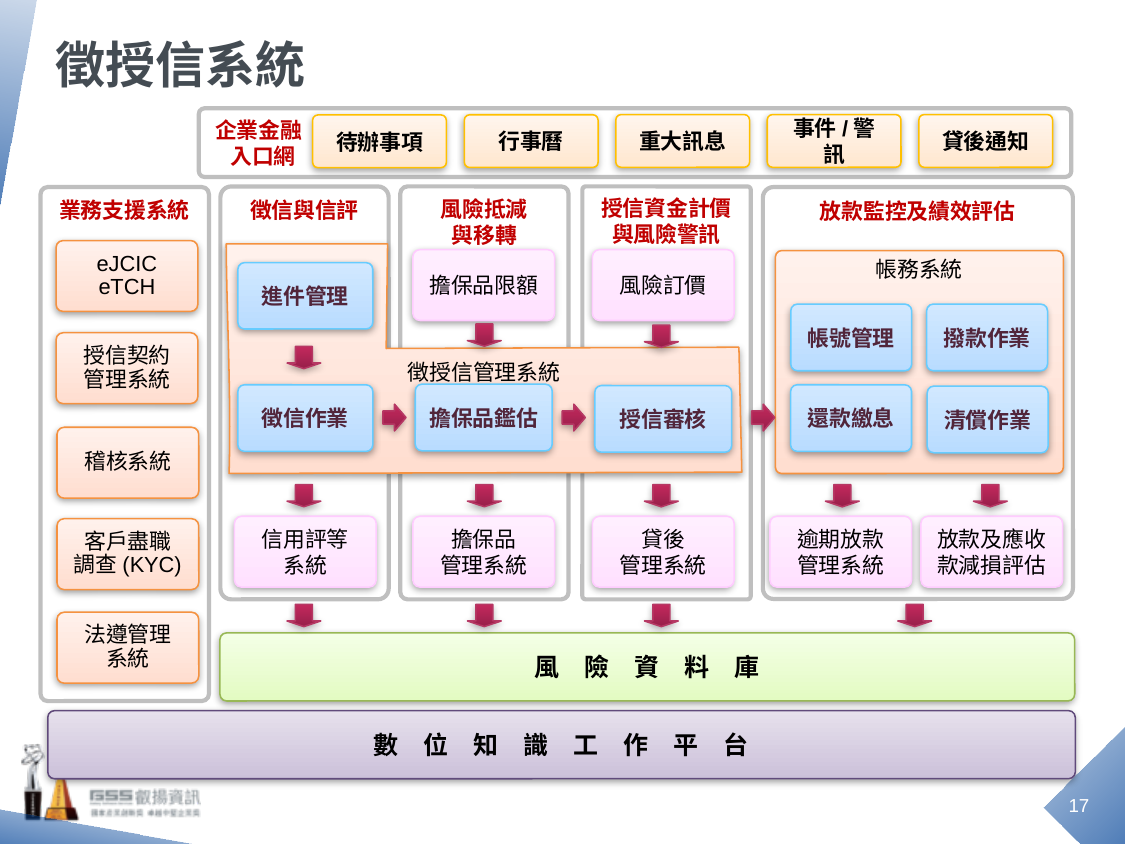

# 徵授信系統
企業金融
  入口網
重大訊息
事件/警訊
貸後通知
行事曆
待辦事項
徴信與信評

風險抵減
與移轉

授信資金計價與風險警訊

業務支援系統
放款監控及績效評估
eJCIC
eTCH
徴授信管理系統
擔保品限額
風險訂價
帳務系統
進件管理
帳號管理
撥款作業

授信契約
管理系統

擔保品鑑估
徴信作業
還款繳息
授信審核
清償作業

稽核系統

信用評等
系統
擔保品
管理系統
貸後
管理系統
逾期放款
管理系統
放款及應收款減損評估
客戶盡職
調查(KYC)

法遵管理
系統
風　險　資　料　庫
數　位　知　識　工　作　平　台
17